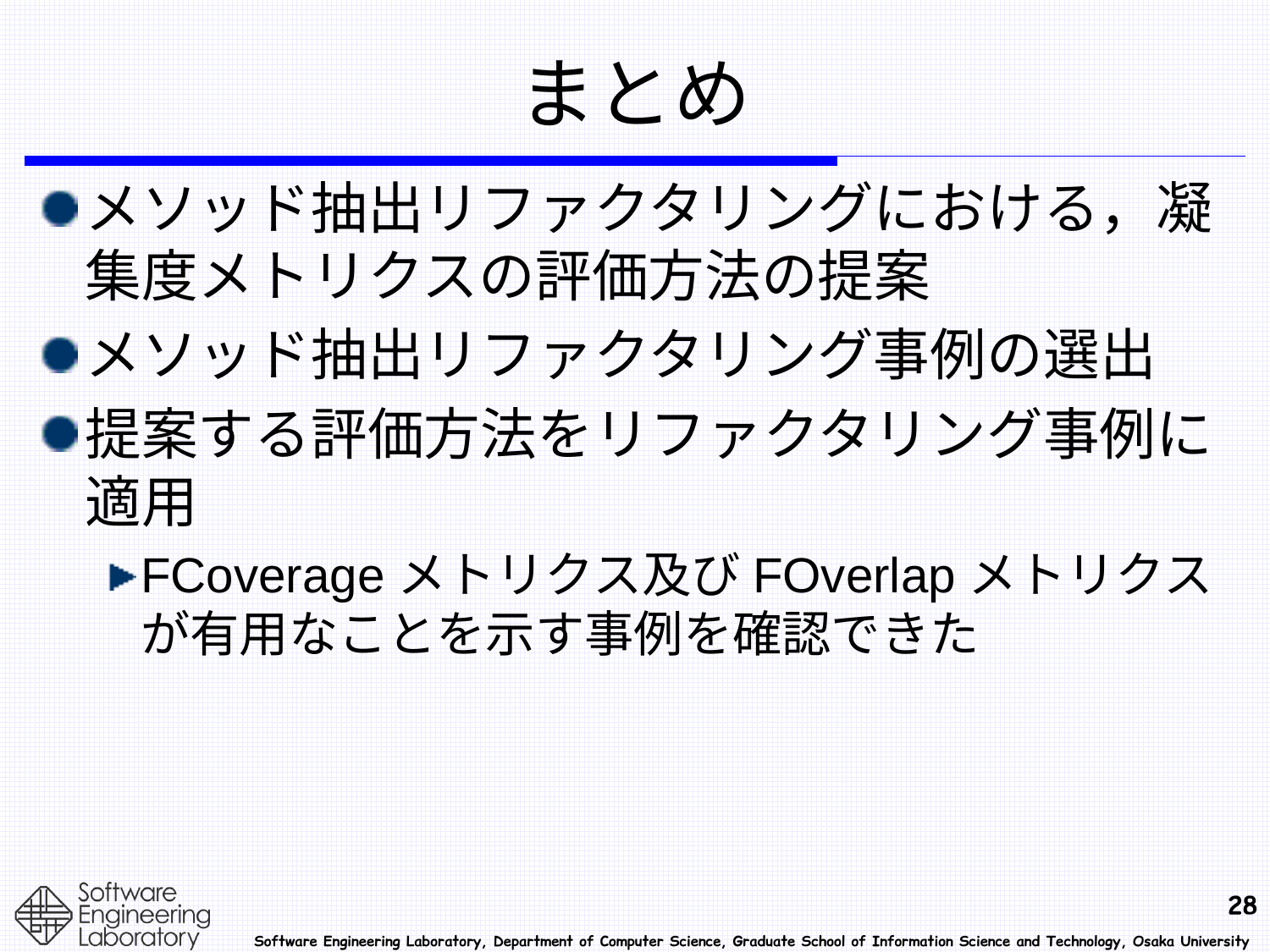

# まとめ
メソッド抽出リファクタリングにおける，凝集度メトリクスの評価方法の提案
メソッド抽出リファクタリング事例の選出
提案する評価方法をリファクタリング事例に適用
FCoverageメトリクス及びFOverlapメトリクスが有用なことを示す事例を確認できた